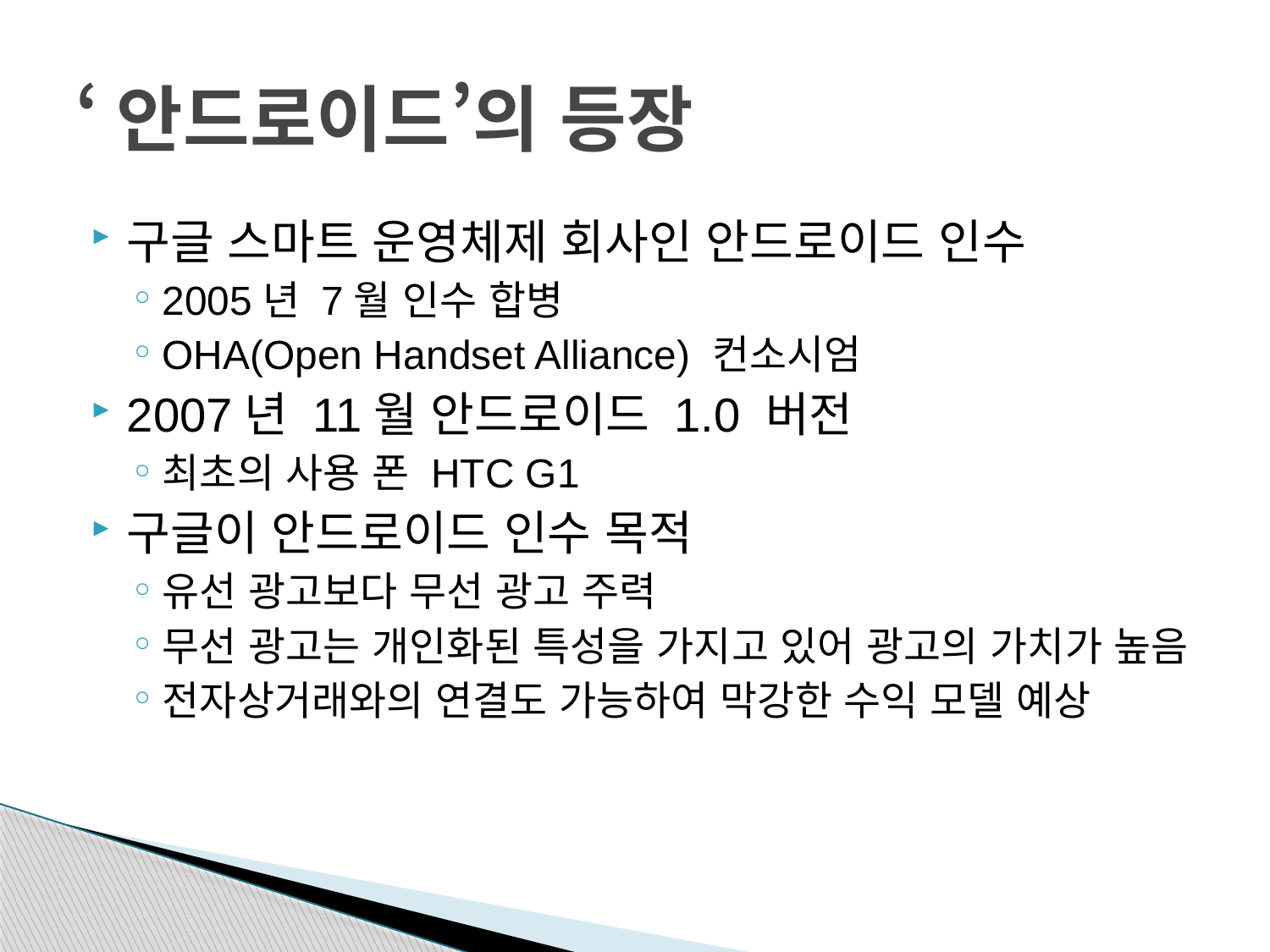

# ‘안드로이드’의 등장
구글 스마트 운영체제 회사인 안드로이드 인수
2005년 7월 인수 합병
OHA(Open Handset Alliance) 컨소시엄
2007년 11월 안드로이드 1.0 버전
최초의 사용 폰 HTC G1
구글이 안드로이드 인수 목적
유선 광고보다 무선 광고 주력
무선 광고는 개인화된 특성을 가지고 있어 광고의 가치가 높음
전자상거래와의 연결도 가능하여 막강한 수익 모델 예상